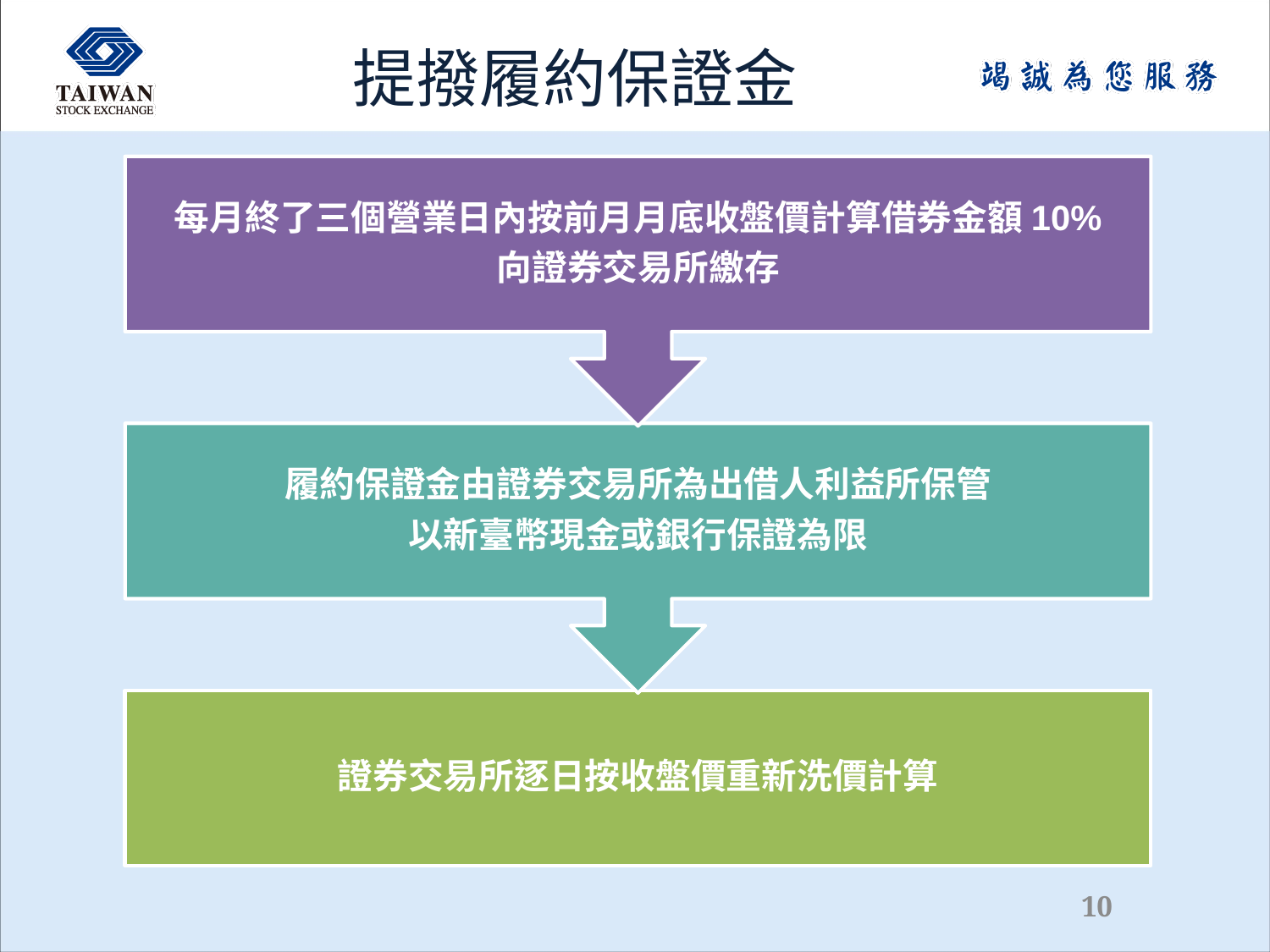

# 提撥履約保證金
證券交易所逐日按收盤價重新洗價計算
履約保證金由證券交易所為出借人利益所保管
以新臺幣現金或銀行保證為限
每月終了三個營業日內按前月月底收盤價計算借券金額10%
向證券交易所繳存
10